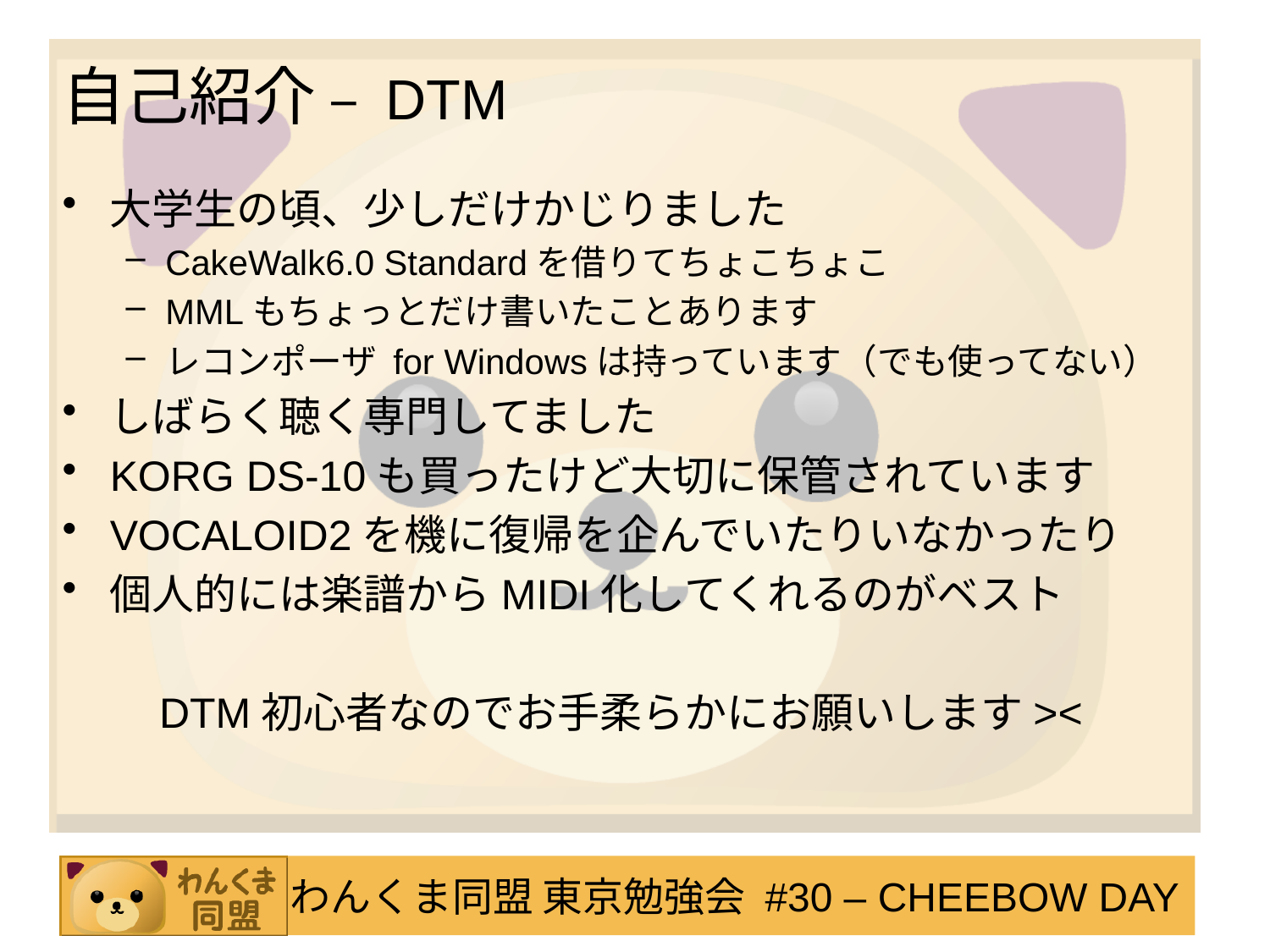

自己紹介 – DTM
大学生の頃、少しだけかじりました
CakeWalk6.0 Standardを借りてちょこちょこ
MMLもちょっとだけ書いたことあります
レコンポーザ for Windowsは持っています（でも使ってない）
しばらく聴く専門してました
KORG DS-10も買ったけど大切に保管されています
VOCALOID2を機に復帰を企んでいたりいなかったり
個人的には楽譜からMIDI化してくれるのがベスト

DTM初心者なのでお手柔らかにお願いします><